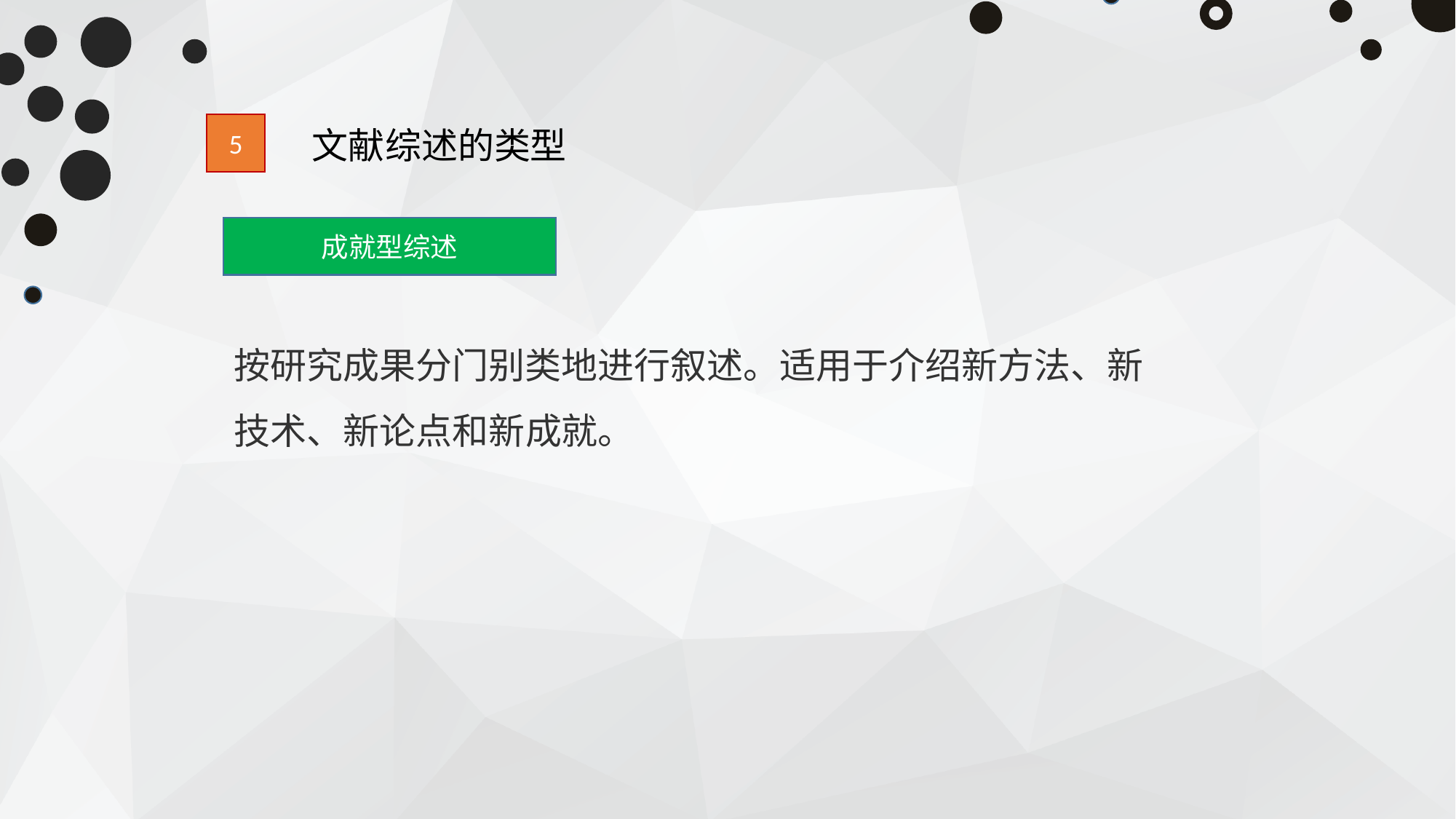

5
文献综述的类型

成就型综述

按研究成果分门别类地进行叙述。适用于介绍新方法、新技术、新论点和新成就。